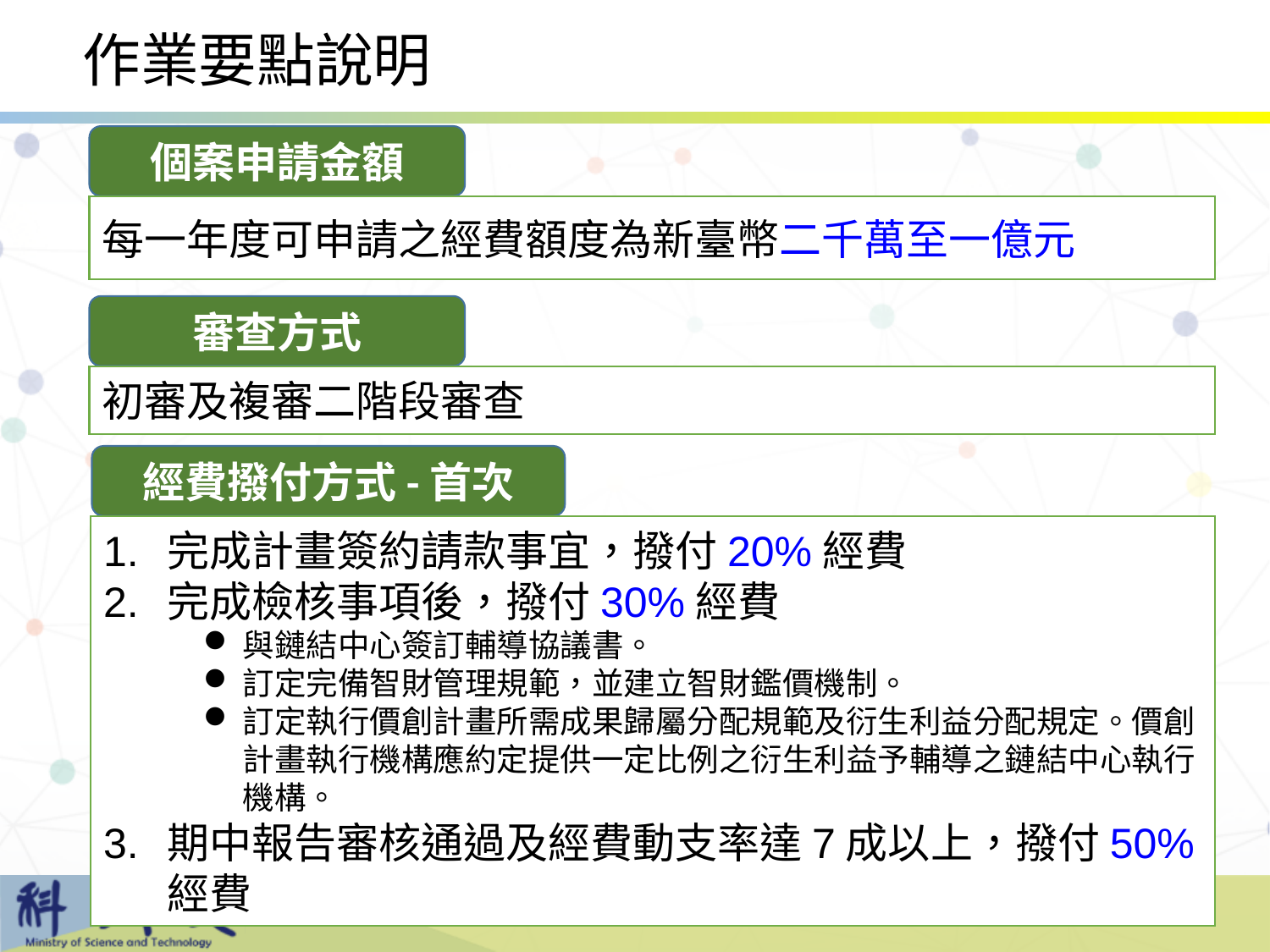

# 作業要點說明
個案申請金額
每一年度可申請之經費額度為新臺幣二千萬至一億元
審查方式
初審及複審二階段審查
經費撥付方式-首次
完成計畫簽約請款事宜，撥付20%經費
完成檢核事項後，撥付30%經費
與鏈結中心簽訂輔導協議書。
訂定完備智財管理規範，並建立智財鑑價機制。
訂定執行價創計畫所需成果歸屬分配規範及衍生利益分配規定。價創計畫執行機構應約定提供一定比例之衍生利益予輔導之鏈結中心執行機構。
期中報告審核通過及經費動支率達7成以上，撥付50%經費
7